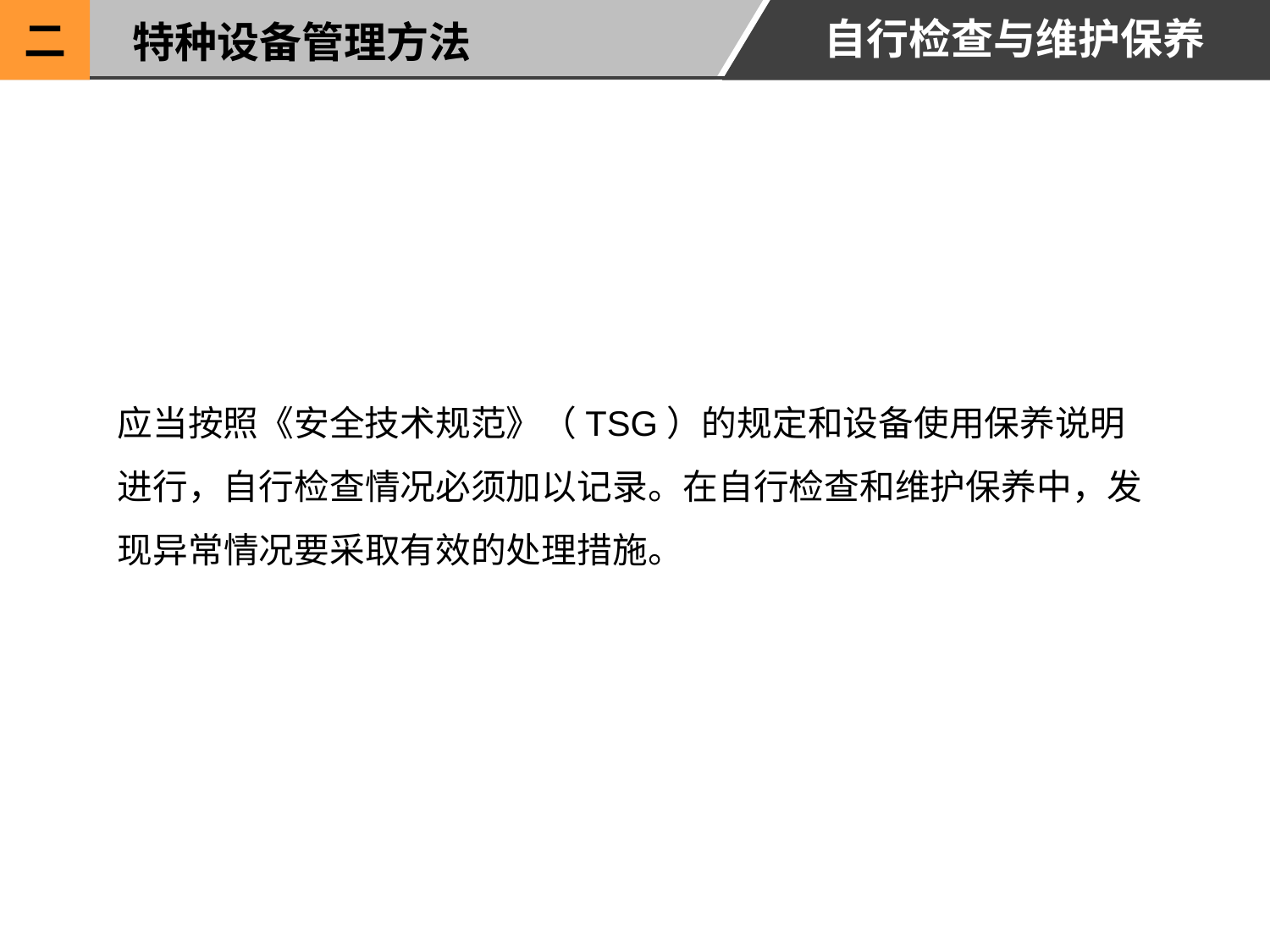

自行检查与维护保养
二
特种设备管理方法
自行检查项目、要求
应当按照《安全技术规范》（TSG）的规定和设备使用保养说明进行，自行检查情况必须加以记录。在自行检查和维护保养中，发现异常情况要采取有效的处理措施。
节能
降耗
确保
安全